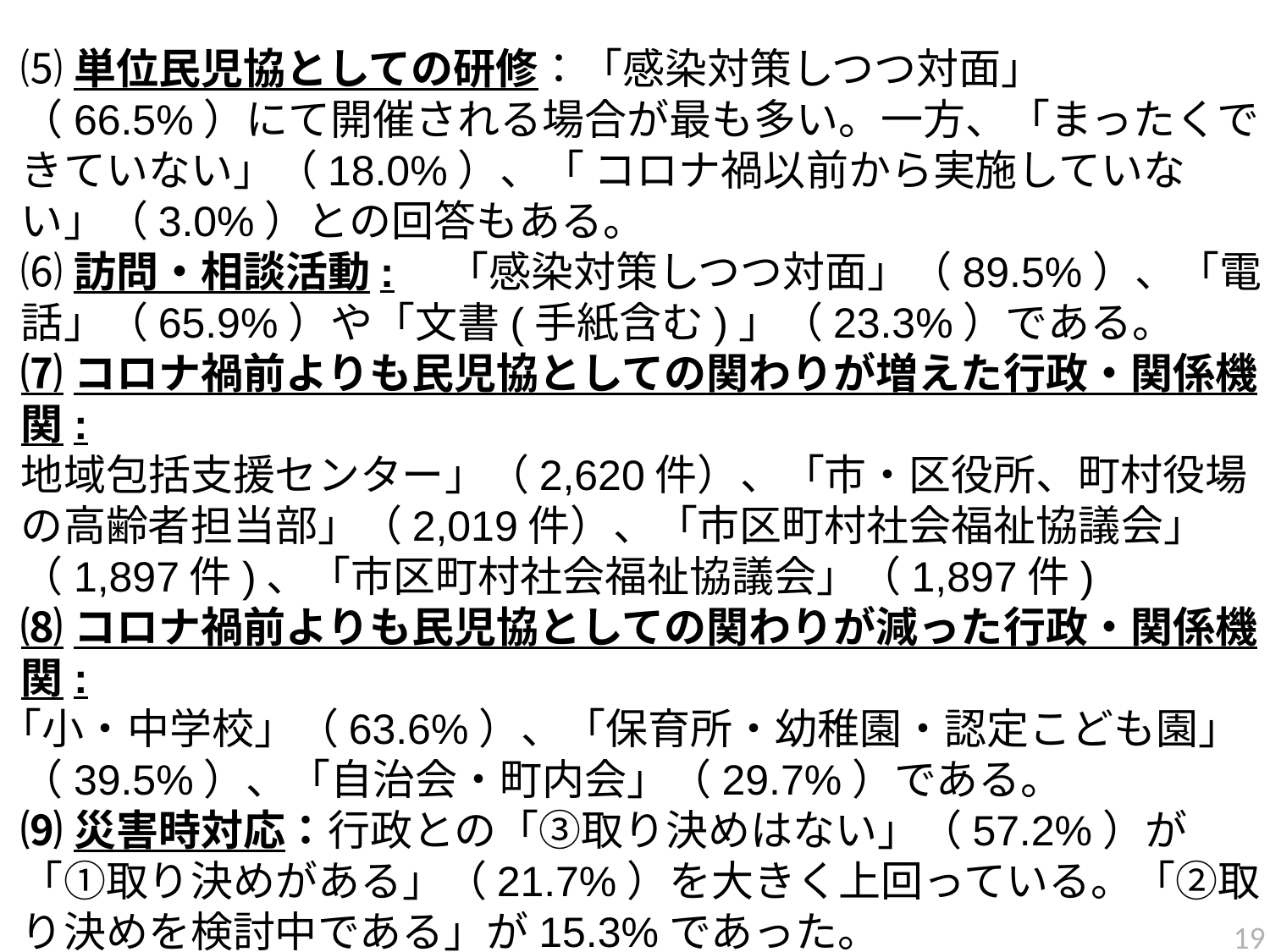

⑸単位民児協としての研修：「感染対策しつつ対面」（66.5%）にて開催される場合が最も多い。一方、「まったくできていない」（18.0%）、「 コロナ禍以前から実施していない」（3.0%）との回答もある。
⑹訪問・相談活動:　「感染対策しつつ対面」（89.5%）、「電話」（65.9%）や「文書(手紙含む)」（23.3%）である。
⑺コロナ禍前よりも民児協としての関わりが増えた行政・関係機関:
地域包括支援センター」（2,620件）、「市・区役所、町村役場の高齢者担当部」（2,019件）、「市区町村社会福祉協議会」（1,897件)、「市区町村社会福祉協議会」（1,897件)
⑻コロナ禍前よりも民児協としての関わりが減った行政・関係機関:
｢小・中学校」（63.6%）、「保育所・幼稚園・認定こども園」（39.5%）、「自治会・町内会」（29.7%）である。
⑼災害時対応：行政との「③取り決めはない」（57.2%）が「①取り決めがある」（21.7%）を大きく上回っている。「②取り決めを検討中である」が15.3%であった。

19